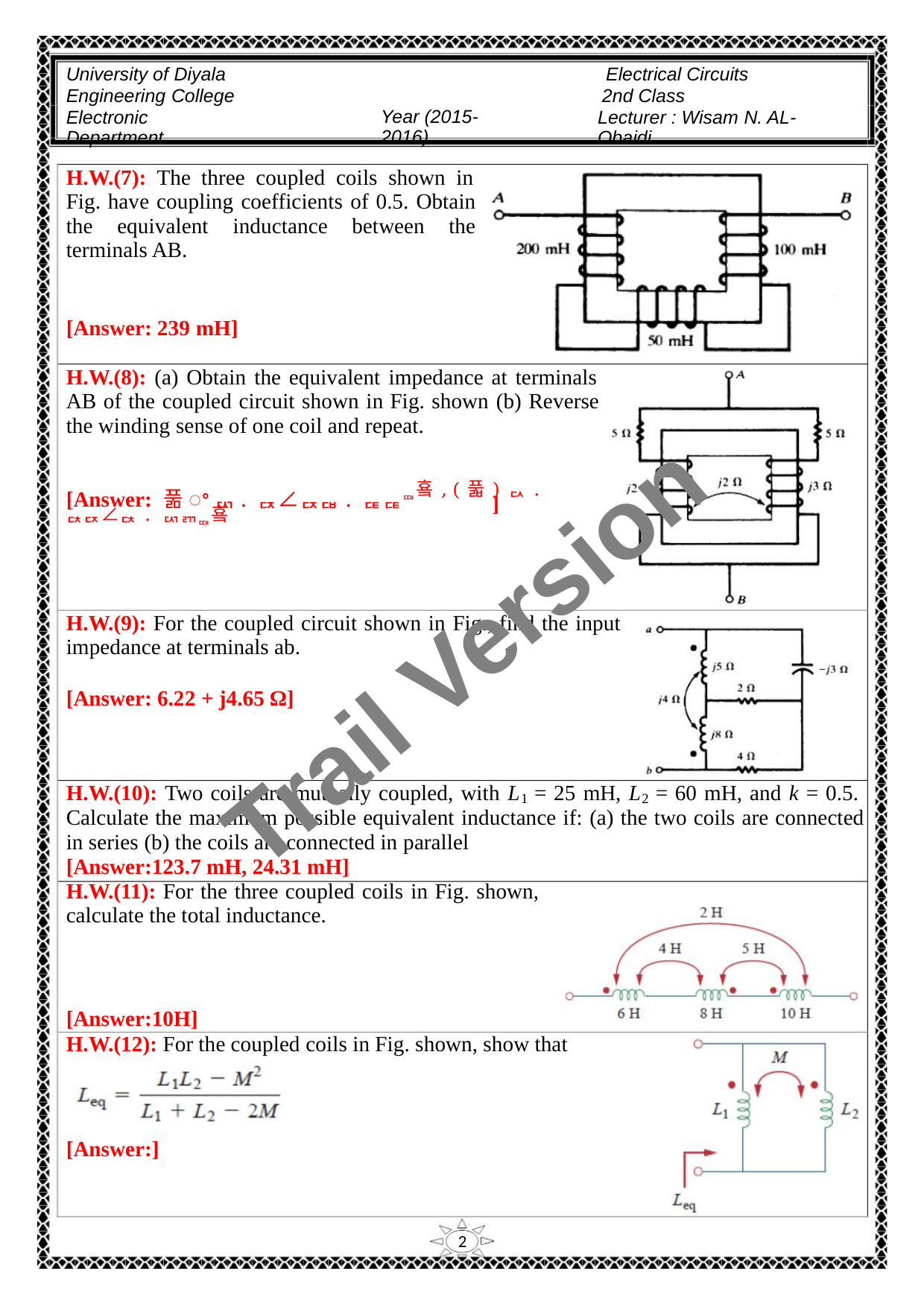

University of Diyala
Engineering College
Electronic Department
Electrical Circuits
2nd Class
Lecturer : Wisam N. AL-Obaidi
Year (2015-2016)
H.W.(7): The three coupled coils shown in
Fig. have coupling coefficients of 0.5. Obtain
the equivalent inductance between the
terminals AB.
[Answer: 239 mH]
H.W.(8): (a) Obtain the equivalent impedance at terminals
AB of the coupled circuit shown in Fig. shown (b) Reverse
the winding sense of one coil and repeat.
[Answer: 풂ꢀퟑ. ퟒ∠ퟒퟏ. ퟔퟔퟎ훀, (풃)ퟐ. ퟓퟒ∠ퟓ. ퟑퟕퟎ훀
]
Trail Version
Trail Version
Trail Version
Trail Version
Trail Version
Trail Version
Trail Version
Trail Version
Trail Version
Trail Version
Trail Version
Trail Version
Trail Version
H.W.(9): For the coupled circuit shown in Fig., find the input
impedance at terminals ab.
[Answer: 6.22 ‏+ j4.65 Ω]
H.W.(10): Two coils are mutually coupled, with L = 25 mH, L = 60 mH, and k = 0.5.
1
2
Calculate the maximum possible equivalent inductance if: (a) the two coils are connected
in series (b) the coils are connected in parallel
[Answer:123.7 mH, 24.31 mH]
H.W.(11): For the three coupled coils in Fig. shown,
calculate the total inductance.
[Answer:10H]
H.W.(12): For the coupled coils in Fig. shown, show that
[Answer:]
2